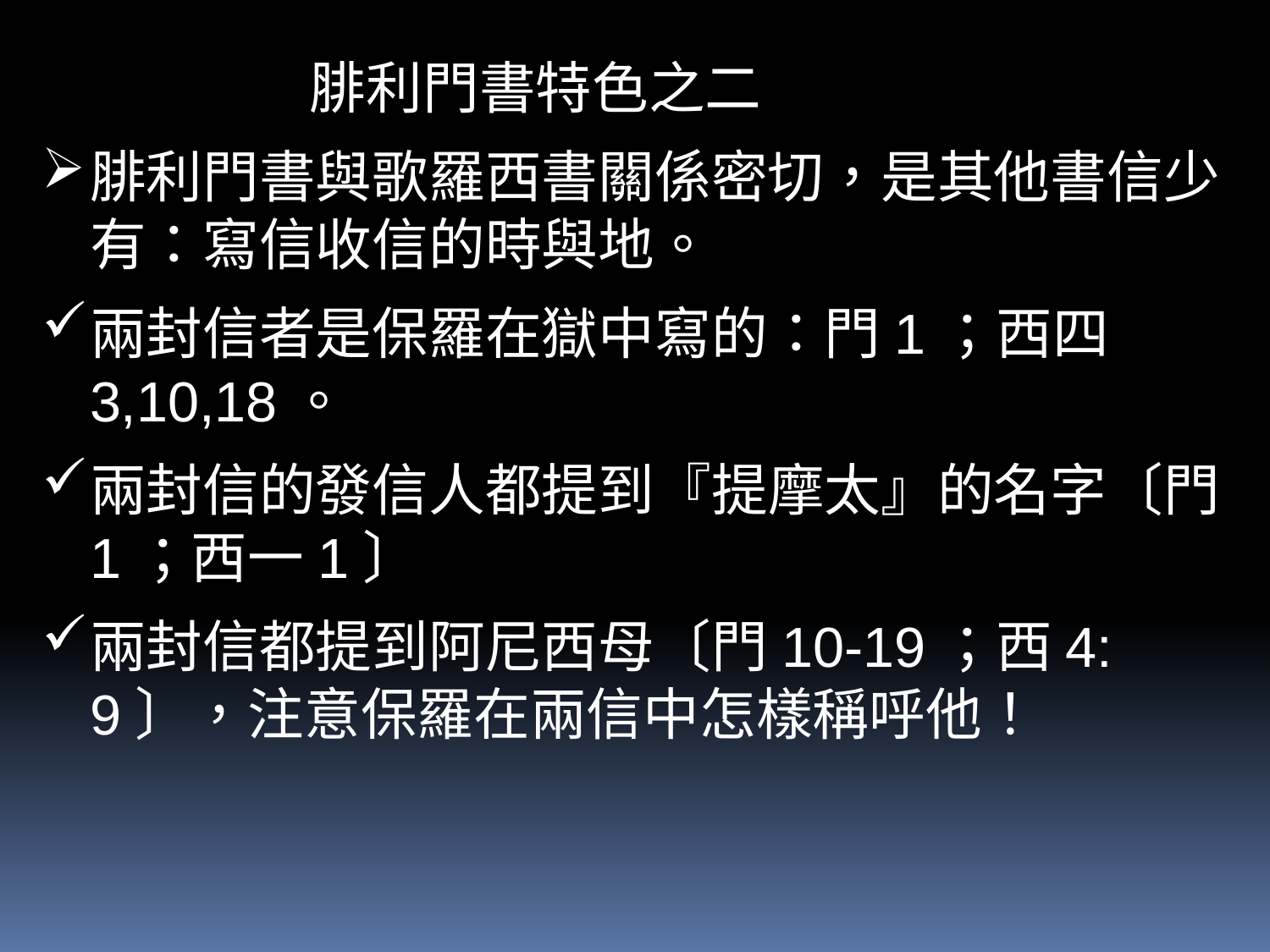

腓利門書特色之二
腓利門書與歌羅西書關係密切，是其他書信少有：寫信收信的時與地。
兩封信者是保羅在獄中寫的：門1；西四3,10,18。
兩封信的發信人都提到『提摩太』的名字〔門1；西一1〕
兩封信都提到阿尼西母〔門10-19；西4:9〕，注意保羅在兩信中怎樣稱呼他！